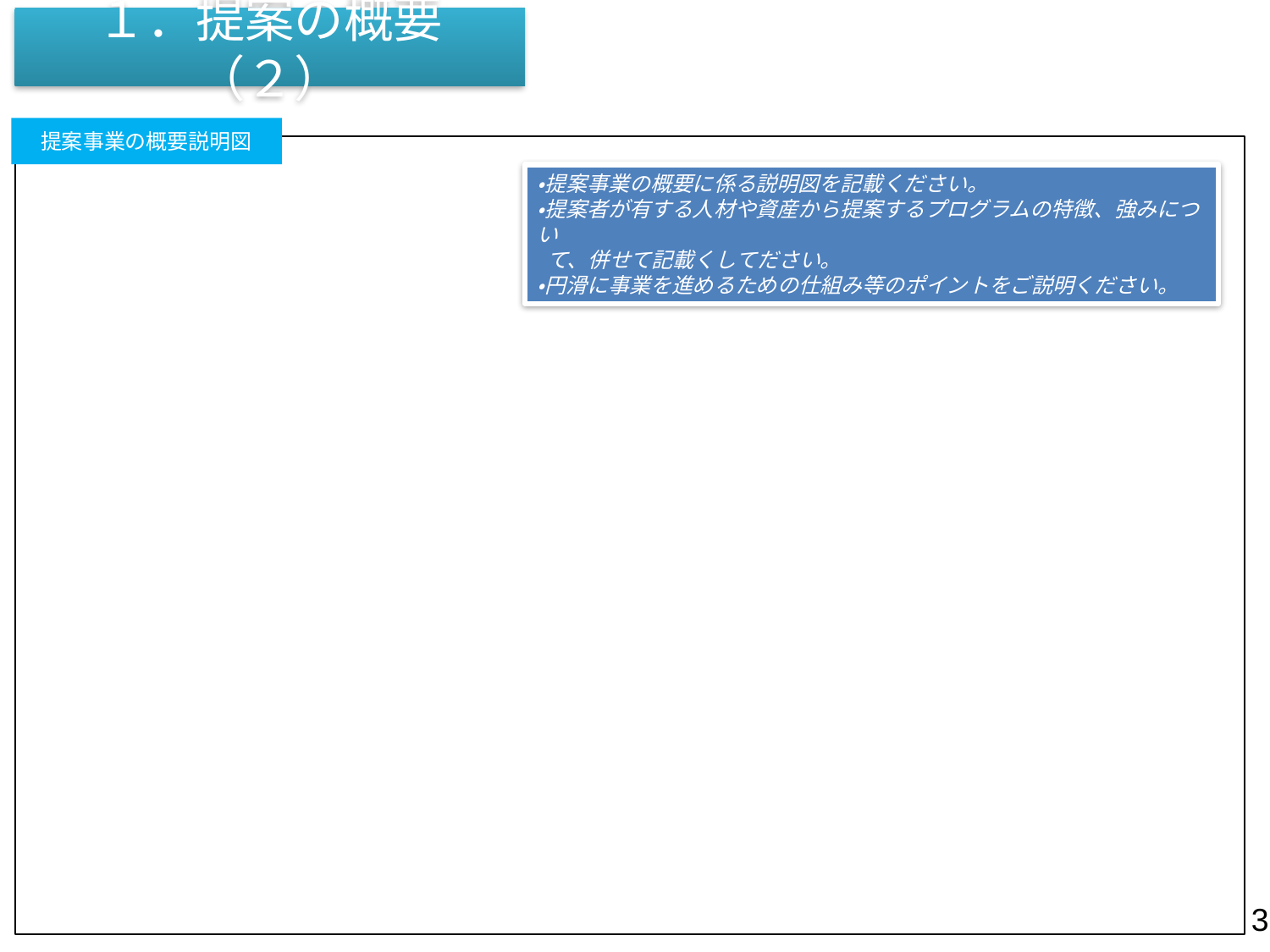

# １．提案の概要（２）
提案事業の概要説明図

・提案事業の概要に係る説明図を記載ください。
・提案者が有する人材や資産から提案するプログラムの特徴、強みについ
 て、併せて記載くしてださい。
・円滑に事業を進めるための仕組み等のポイントをご説明ください。
3